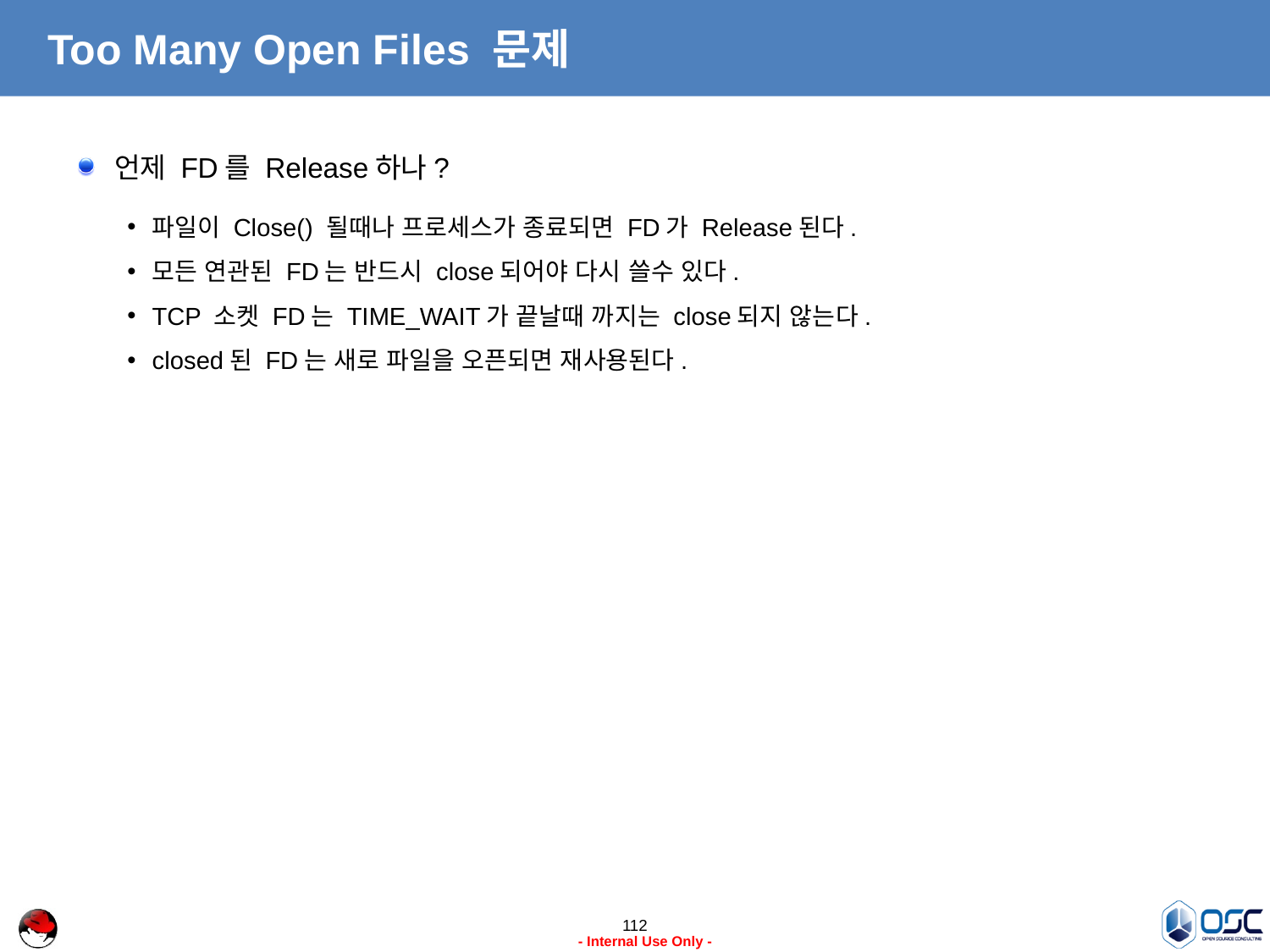

# Too Many Open Files 문제
언제 FD를 Release하나?
파일이 Close() 될때나 프로세스가 종료되면 FD가 Release된다.
모든 연관된 FD는 반드시 close되어야 다시 쓸수 있다.
TCP 소켓 FD는 TIME_WAIT가 끝날때 까지는 close되지 않는다.
closed된 FD는 새로 파일을 오픈되면 재사용된다.